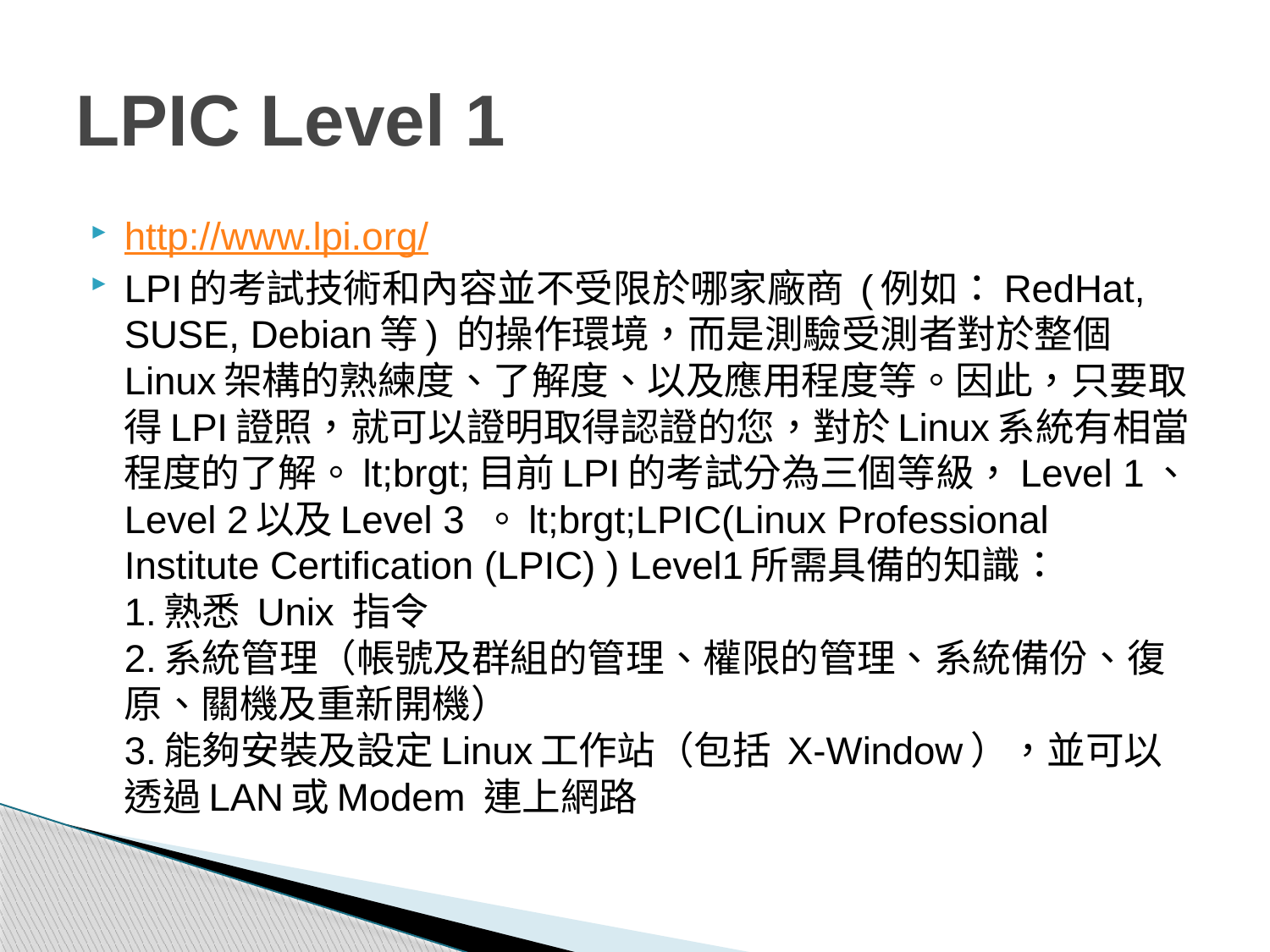

# LPIC Level 1
http://www.lpi.org/
LPI的考試技術和內容並不受限於哪家廠商 (例如：RedHat, SUSE, Debian等) 的操作環境，而是測驗受測者對於整個Linux架構的熟練度、了解度、以及應用程度等。因此，只要取得LPI證照，就可以證明取得認證的您，對於Linux系統有相當程度的了解。lt;brgt;目前LPI的考試分為三個等級，Level 1、Level 2以及Level 3 。lt;brgt;LPIC(Linux Professional Institute Certification (LPIC) ) Level1所需具備的知識： 
1.熟悉 Unix 指令 
2.系統管理（帳號及群組的管理、權限的管理、系統備份、復原、關機及重新開機） 
3.能夠安裝及設定Linux工作站（包括 X-Window），並可以透過LAN或Modem 連上網路